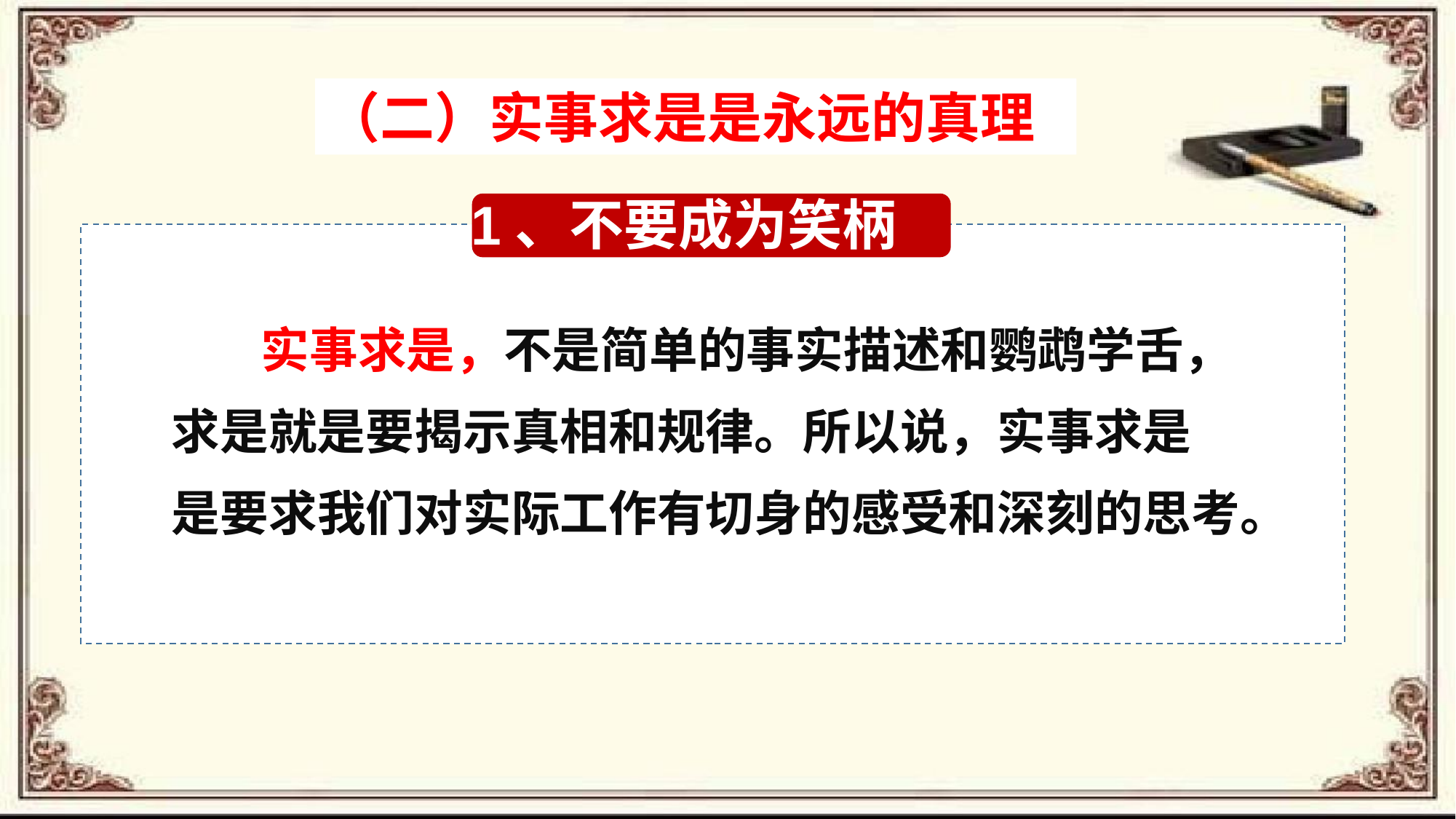

（二）实事求是是永远的真理
1、不要成为笑柄

       实事求是，不是简单的事实描述和鹦鹉学舌，求是就是要揭示真相和规律。所以说，实事求是
是要求我们对实际工作有切身的感受和深刻的思考。